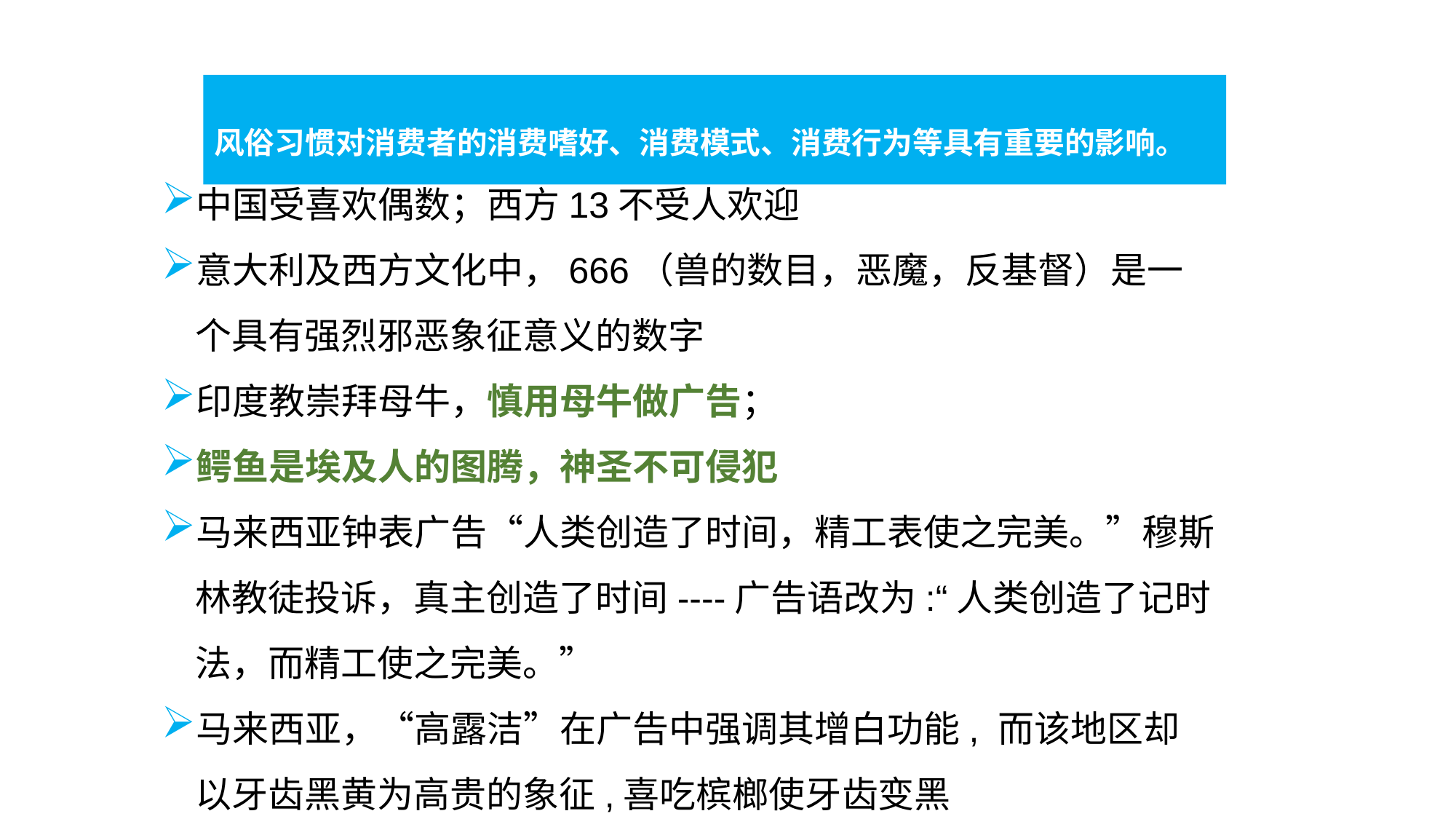

熟悉风俗习惯

中国受喜欢偶数；西方13不受人欢迎
意大利及西方文化中，666（兽的数目，恶魔，反基督）是一个具有强烈邪恶象征意义的数字
印度教崇拜母牛，慎用母牛做广告；
鳄鱼是埃及人的图腾，神圣不可侵犯
马来西亚钟表广告“人类创造了时间，精工表使之完美。”穆斯林教徒投诉，真主创造了时间----广告语改为:“人类创造了记时法，而精工使之完美。”
马来西亚，“高露洁”在广告中强调其增白功能, 而该地区却以牙齿黑黄为高贵的象征,喜吃槟榔使牙齿变黑
风俗习惯对消费者的消费嗜好、消费模式、消费行为等具有重要的影响。